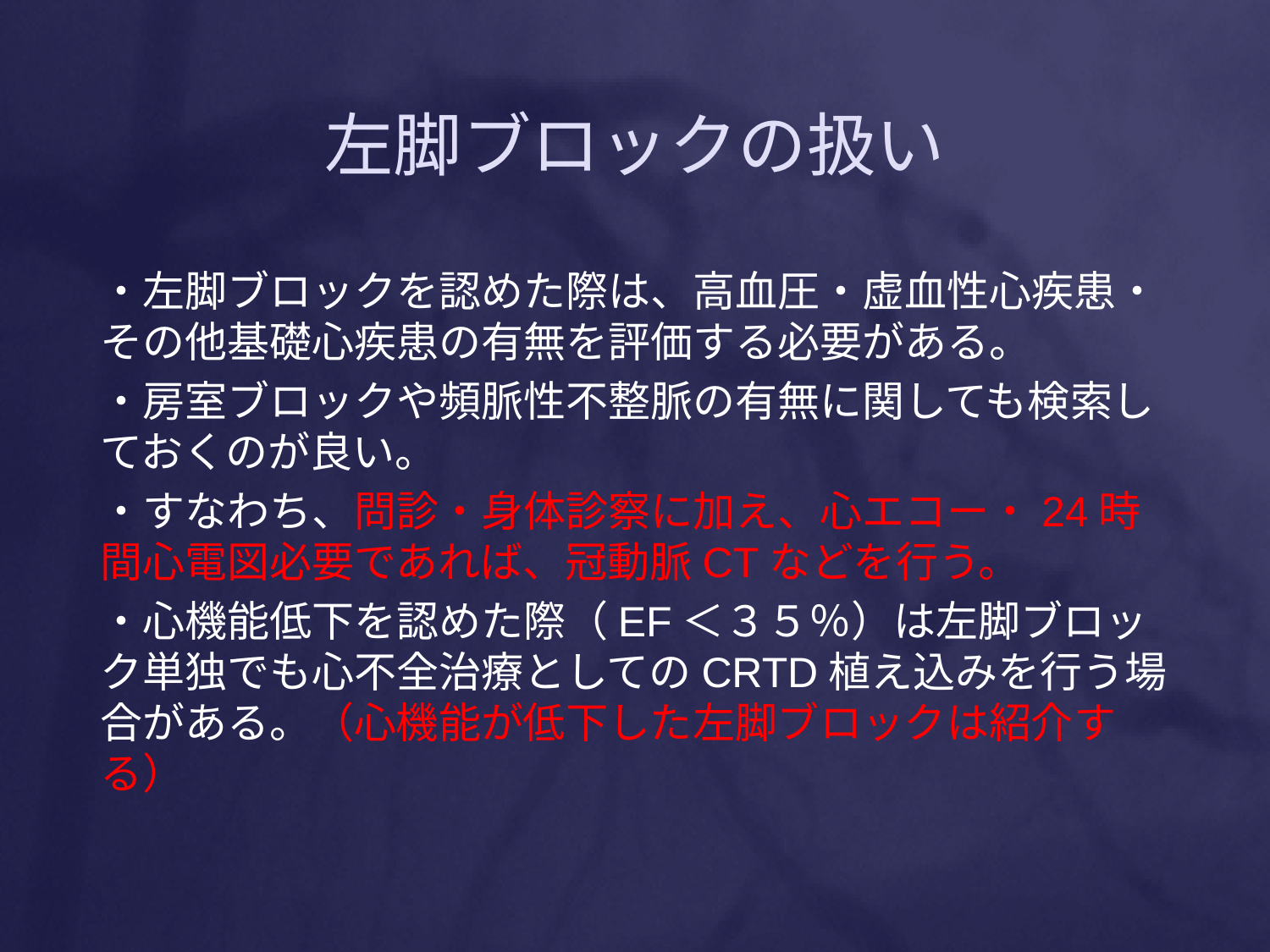

# 左脚ブロックの扱い
・左脚ブロックを認めた際は、高血圧・虚血性心疾患・その他基礎心疾患の有無を評価する必要がある。
・房室ブロックや頻脈性不整脈の有無に関しても検索しておくのが良い。
・すなわち、問診・身体診察に加え、心エコー・24時間心電図必要であれば、冠動脈CTなどを行う。
・心機能低下を認めた際（EF＜３５％）は左脚ブロック単独でも心不全治療としてのCRTD植え込みを行う場合がある。（心機能が低下した左脚ブロックは紹介する）